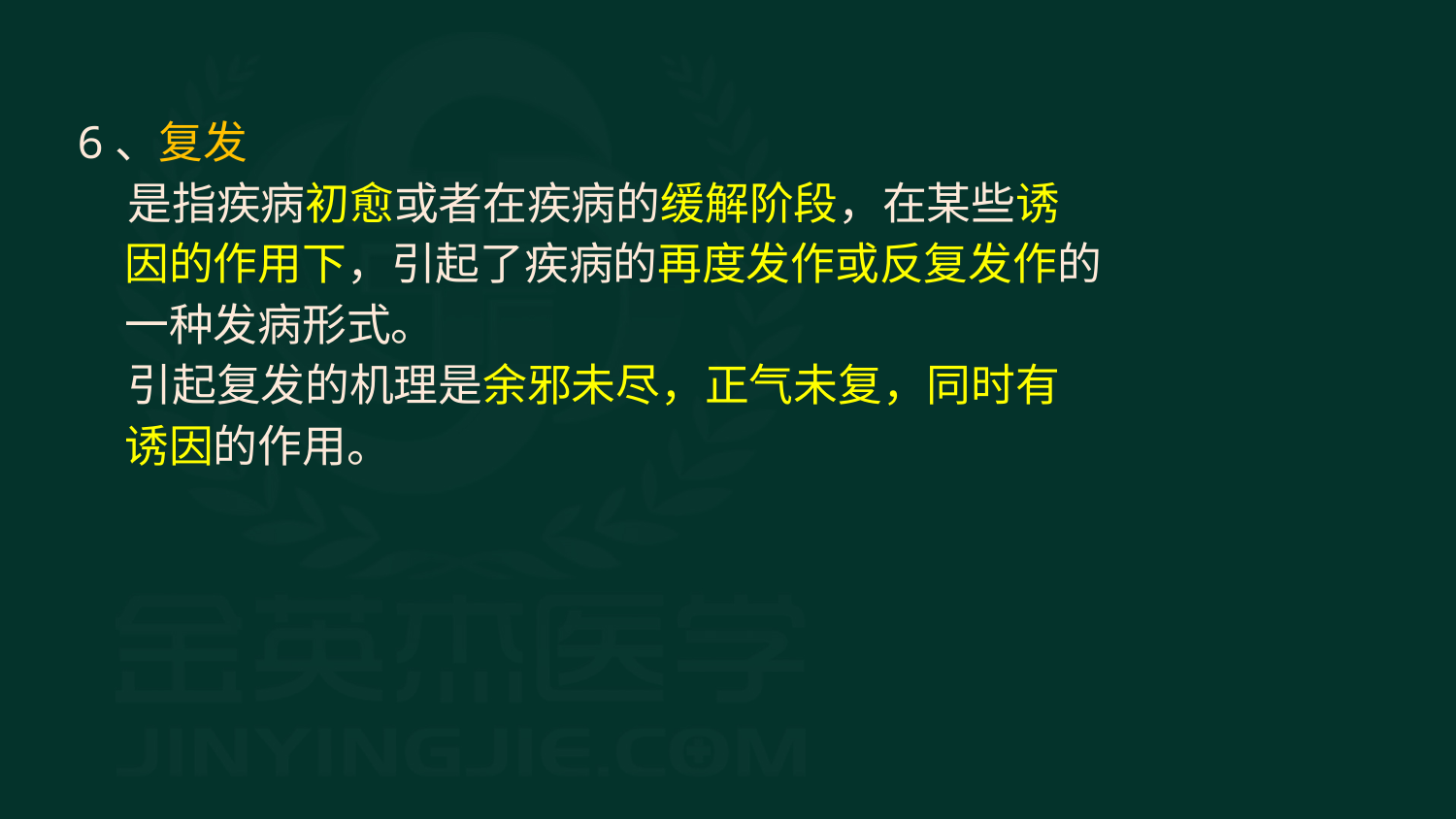

6、复发
    是指疾病初愈或者在疾病的缓解阶段，在某些诱因的作用下，引起了疾病的再度发作或反复发作的一种发病形式。
    引起复发的机理是余邪未尽，正气未复，同时有诱因的作用。